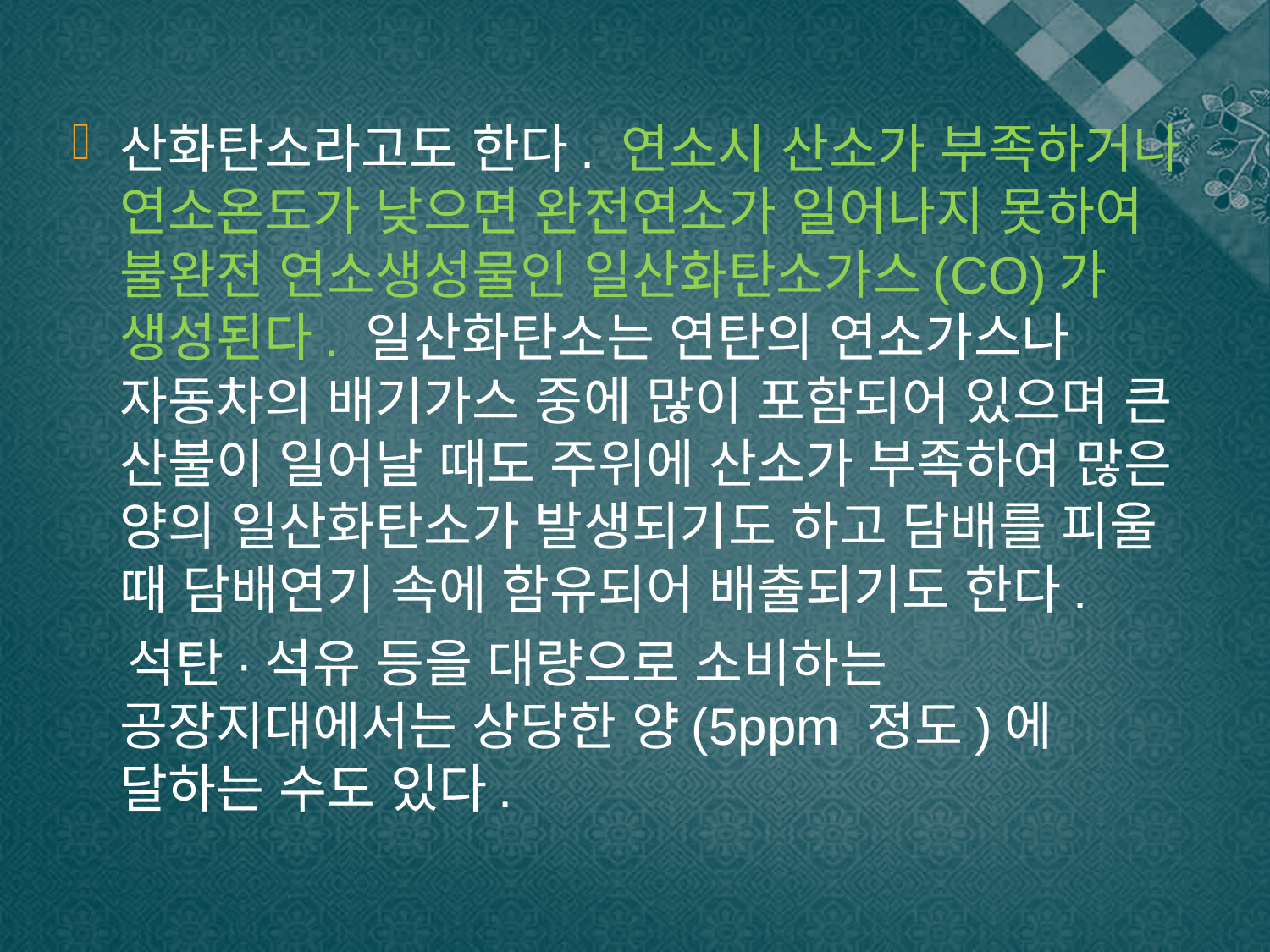

산화탄소라고도 한다. 연소시 산소가 부족하거나 연소온도가 낮으면 완전연소가 일어나지 못하여 불완전 연소생성물인 일산화탄소가스(CO)가 생성된다. 일산화탄소는 연탄의 연소가스나 자동차의 배기가스 중에 많이 포함되어 있으며 큰 산불이 일어날 때도 주위에 산소가 부족하여 많은 양의 일산화탄소가 발생되기도 하고 담배를 피울 때 담배연기 속에 함유되어 배출되기도 한다.
   석탄·석유 등을 대량으로 소비하는 공장지대에서는 상당한 양(5ppm 정도)에 달하는 수도 있다.